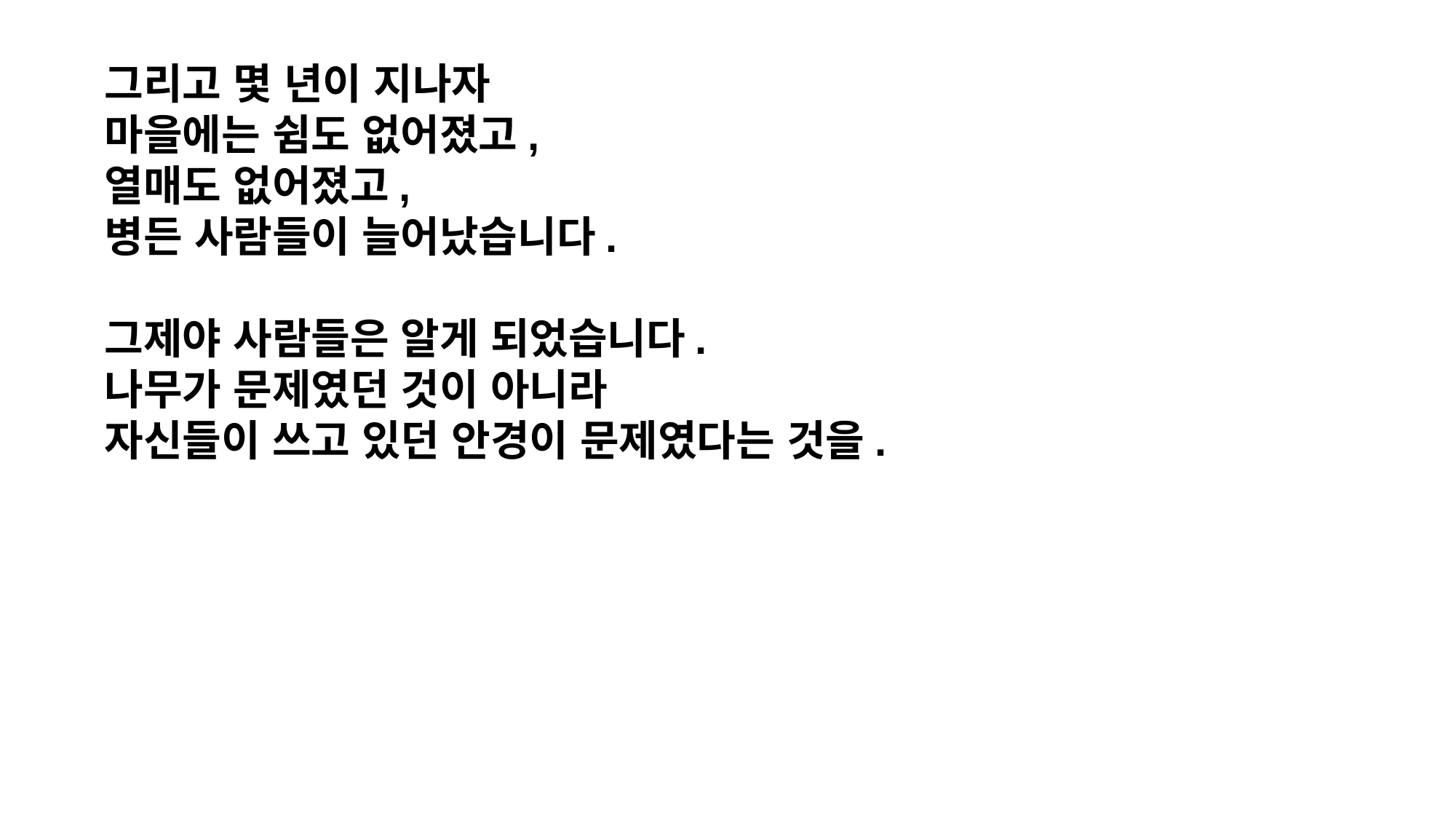

그리고 몇 년이 지나자
마을에는 쉼도 없어졌고,
열매도 없어졌고,
병든 사람들이 늘어났습니다.

그제야 사람들은 알게 되었습니다.
나무가 문제였던 것이 아니라
자신들이 쓰고 있던 안경이 문제였다는 것을.